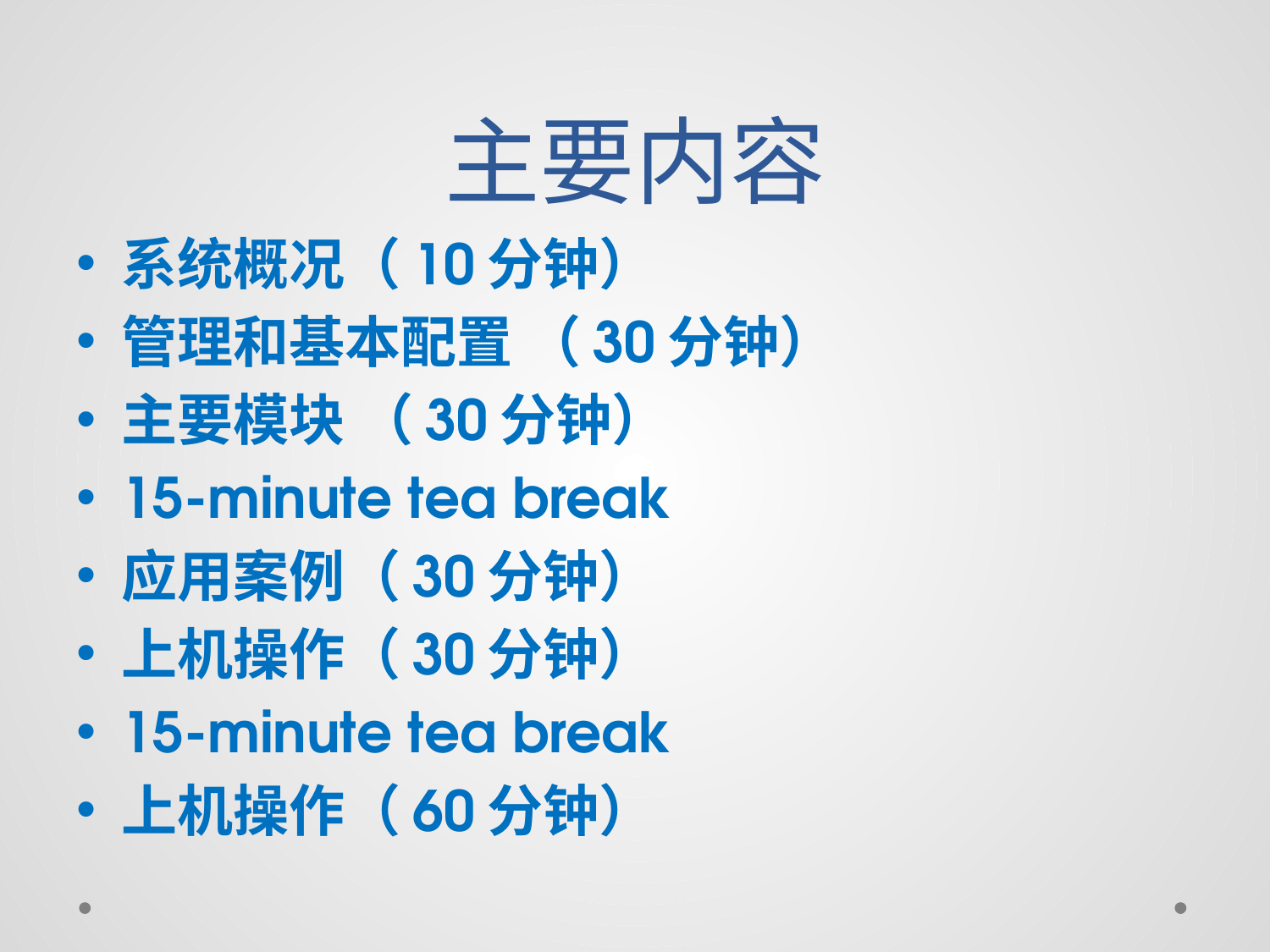

# 主要内容
系统概况（10分钟）
管理和基本配置 （30分钟）
主要模块 （30分钟）
15-minute tea break
应用案例（30分钟）
上机操作（30分钟）
15-minute tea break
上机操作（60分钟）